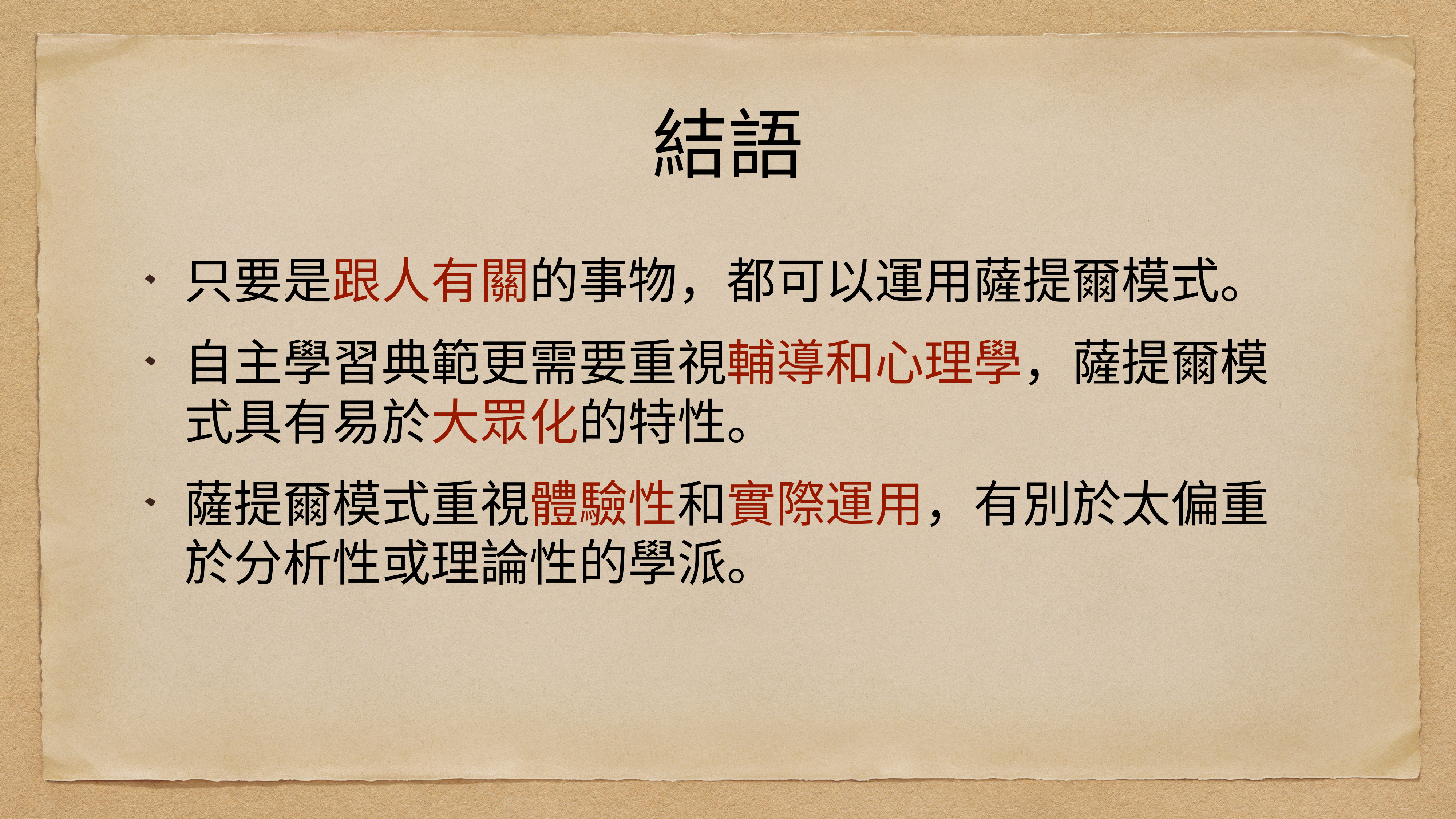

# 結語
只要是跟人有關的事物，都可以運用薩提爾模式。
自主學習典範更需要重視輔導和心理學，薩提爾模式具有易於大眾化的特性。
薩提爾模式重視體驗性和實際運用，有別於太偏重於分析性或理論性的學派。